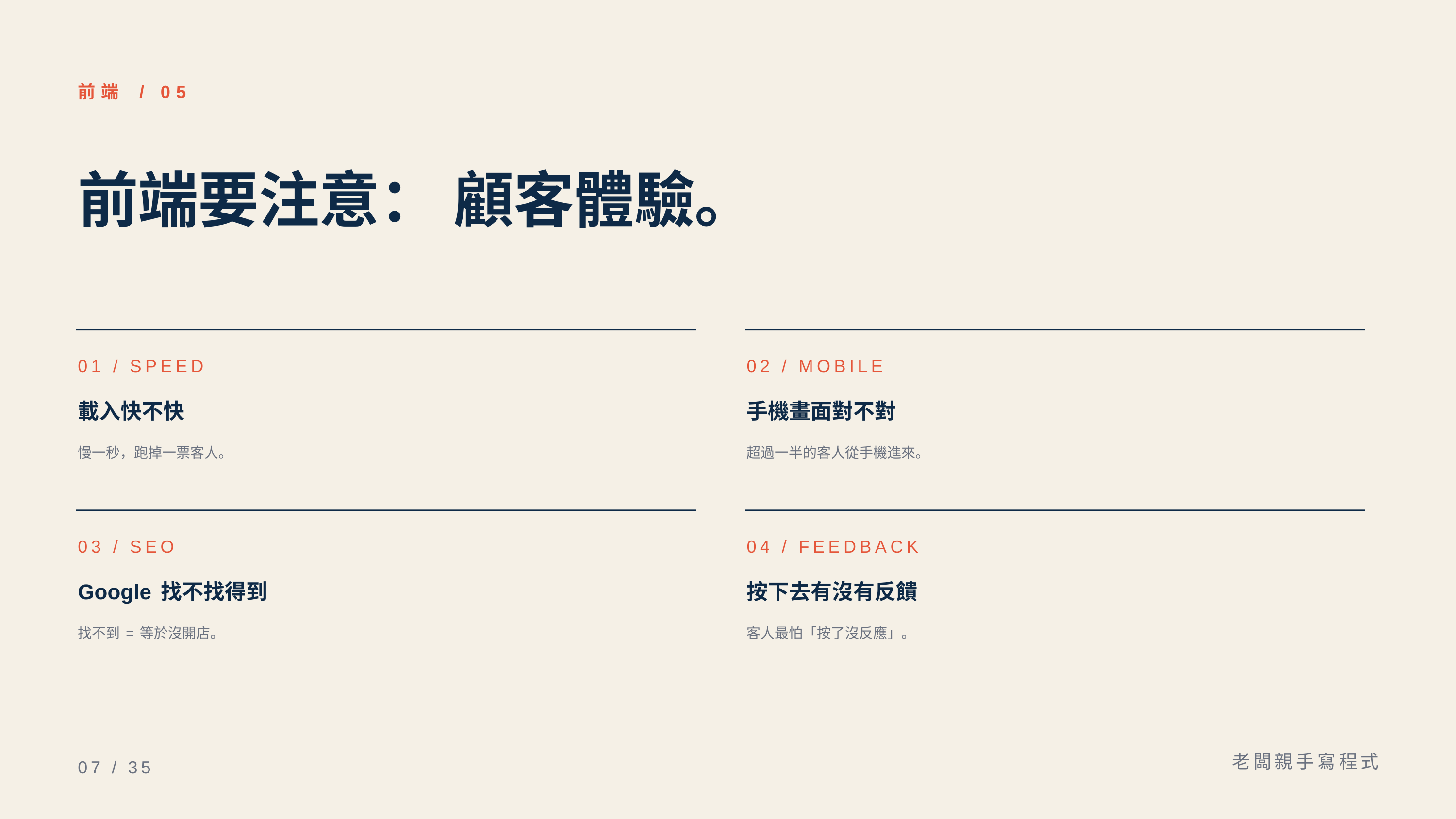

前端 / 05
前端要注意： 顧客體驗。

01 / SPEED
02 / MOBILE
載入快不快
手機畫面對不對
慢一秒，跑掉一票客人。
超過一半的客人從手機進來。

03 / SEO
04 / FEEDBACK
Google 找不找得到
按下去有沒有反饋
找不到 = 等於沒開店。
客人最怕「按了沒反應」。
老闆親手寫程式
07 / 35